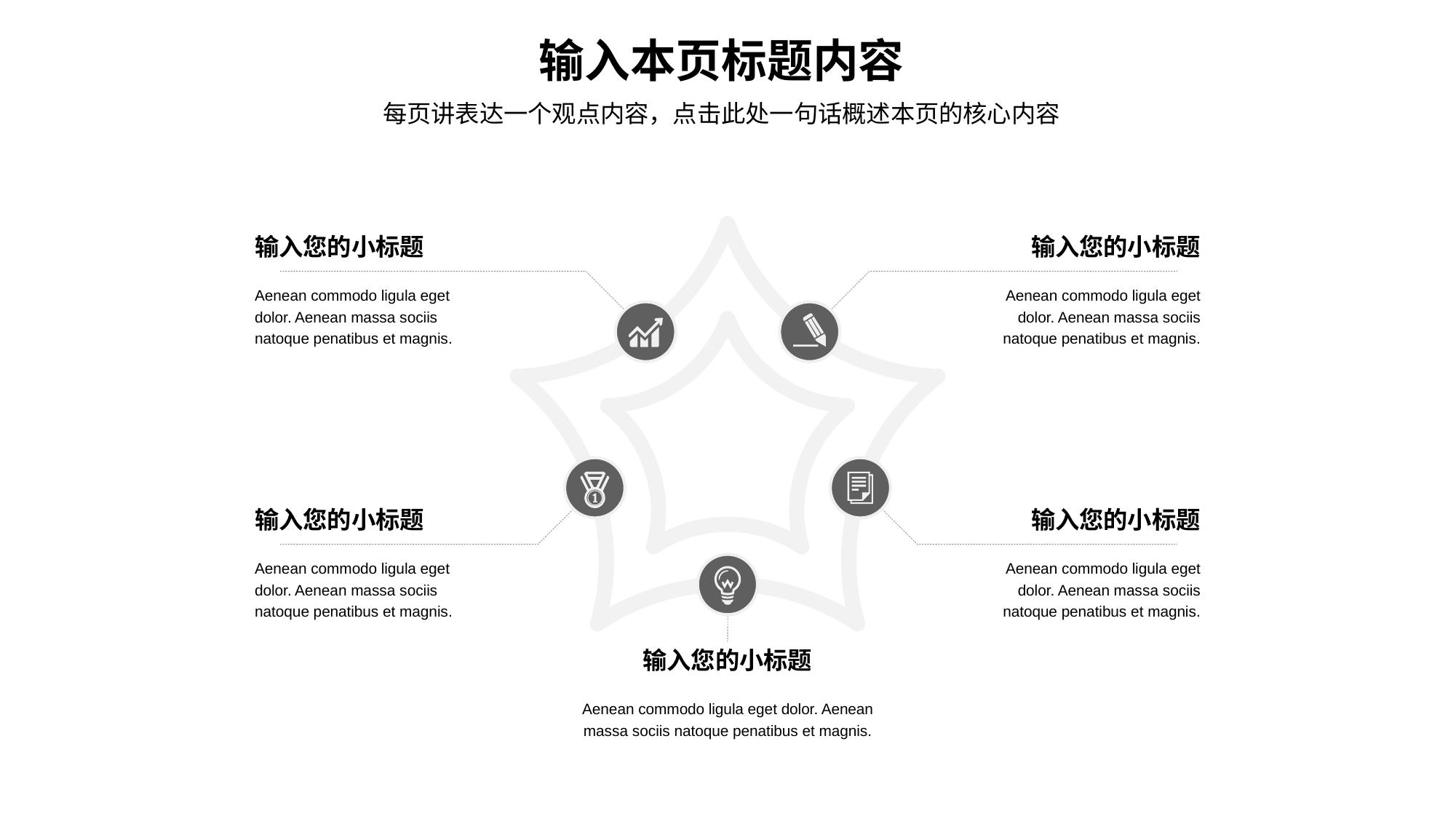

输入本页标题内容
每页讲表达一个观点内容，点击此处一句话概述本页的核心内容

输入您的小标题
输入您的小标题

Aenean commodo ligula eget dolor. Aenean massa sociis natoque penatibus et magnis.
Aenean commodo ligula eget dolor. Aenean massa sociis natoque penatibus et magnis.

输入您的小标题
输入您的小标题

Aenean commodo ligula eget dolor. Aenean massa sociis natoque penatibus et magnis.
Aenean commodo ligula eget dolor. Aenean massa sociis natoque penatibus et magnis.

输入您的小标题

Aenean commodo ligula eget dolor. Aenean massa sociis natoque penatibus et magnis.